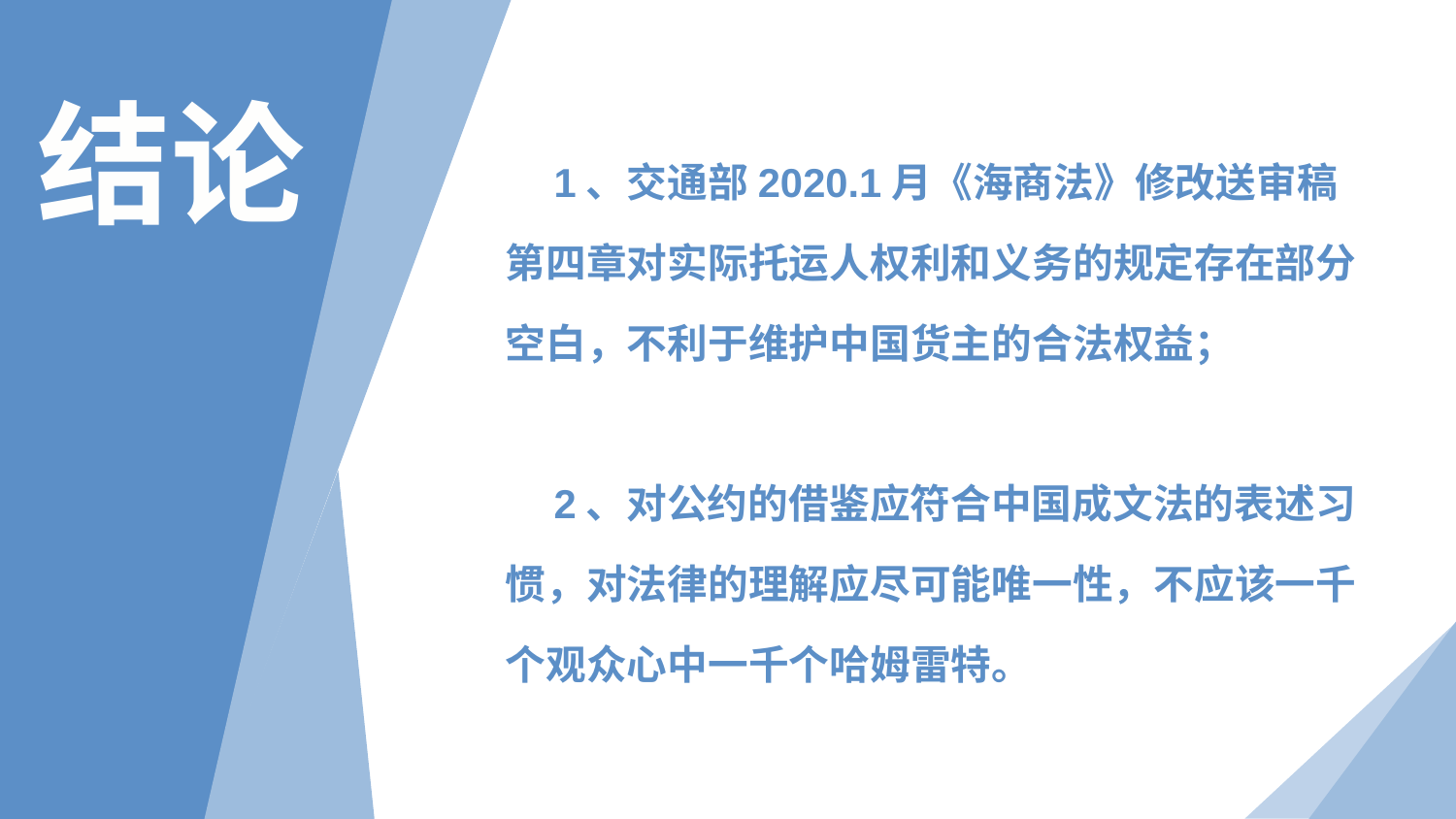

结论
1、交通部2020.1月《海商法》修改送审稿第四章对实际托运人权利和义务的规定存在部分空白，不利于维护中国货主的合法权益；

2、对公约的借鉴应符合中国成文法的表述习惯，对法律的理解应尽可能唯一性，不应该一千个观众心中一千个哈姆雷特。